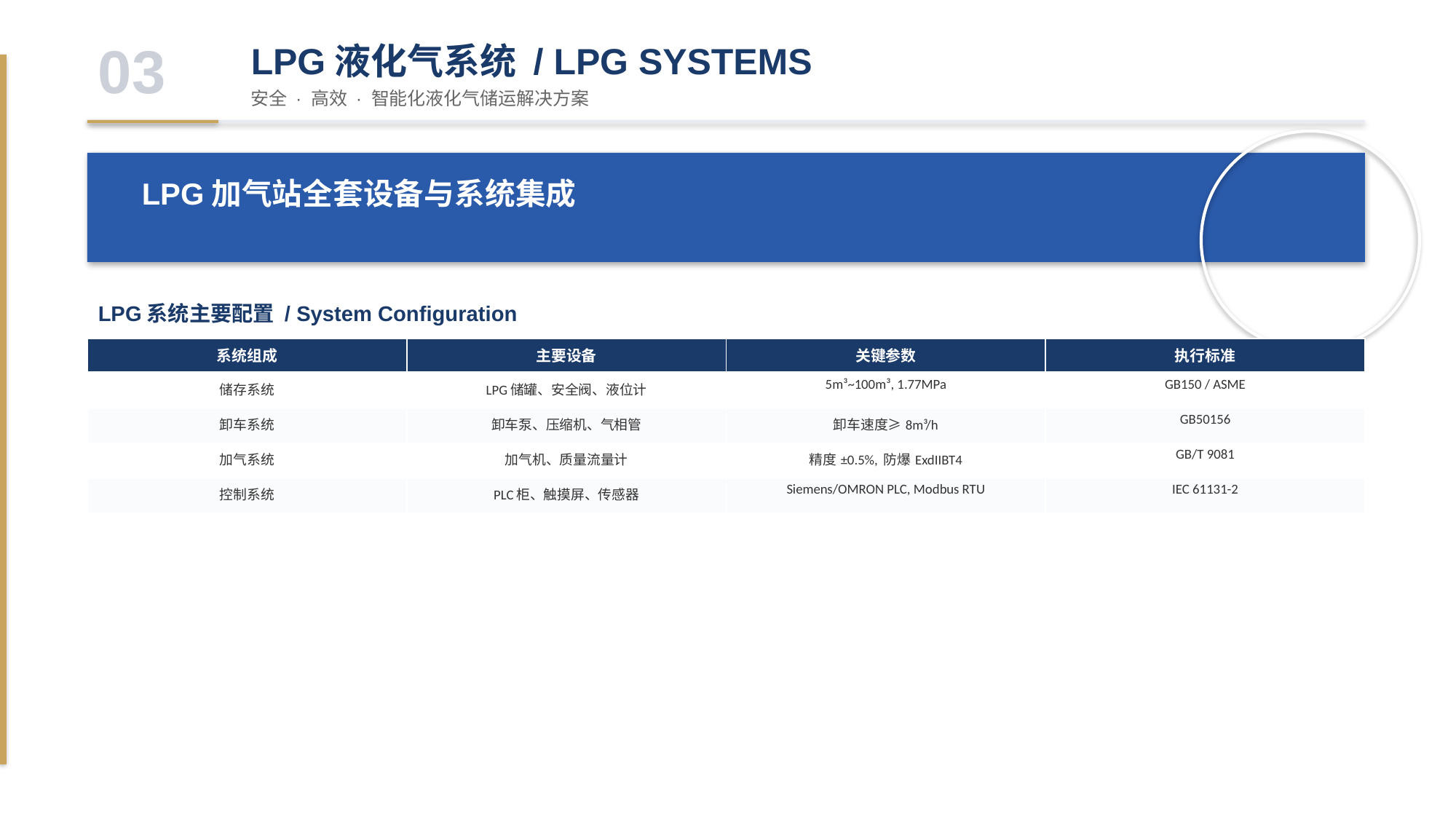

03
LPG液化气系统 / LPG SYSTEMS

安全 · 高效 · 智能化液化气储运解决方案

LPG加气站全套设备与系统集成
LPG系统主要配置 / System Configuration
| 系统组成 | 主要设备 | 关键参数 | 执行标准 |
| --- | --- | --- | --- |
| 储存系统 | LPG储罐、安全阀、液位计 | 5m³~100m³, 1.77MPa | GB150 / ASME |
| 卸车系统 | 卸车泵、压缩机、气相管 | 卸车速度≥8m³/h | GB50156 |
| 加气系统 | 加气机、质量流量计 | 精度±0.5%, 防爆ExdIIBT4 | GB/T 9081 |
| 控制系统 | PLC柜、触摸屏、传感器 | Siemens/OMRON PLC, Modbus RTU | IEC 61131-2 |